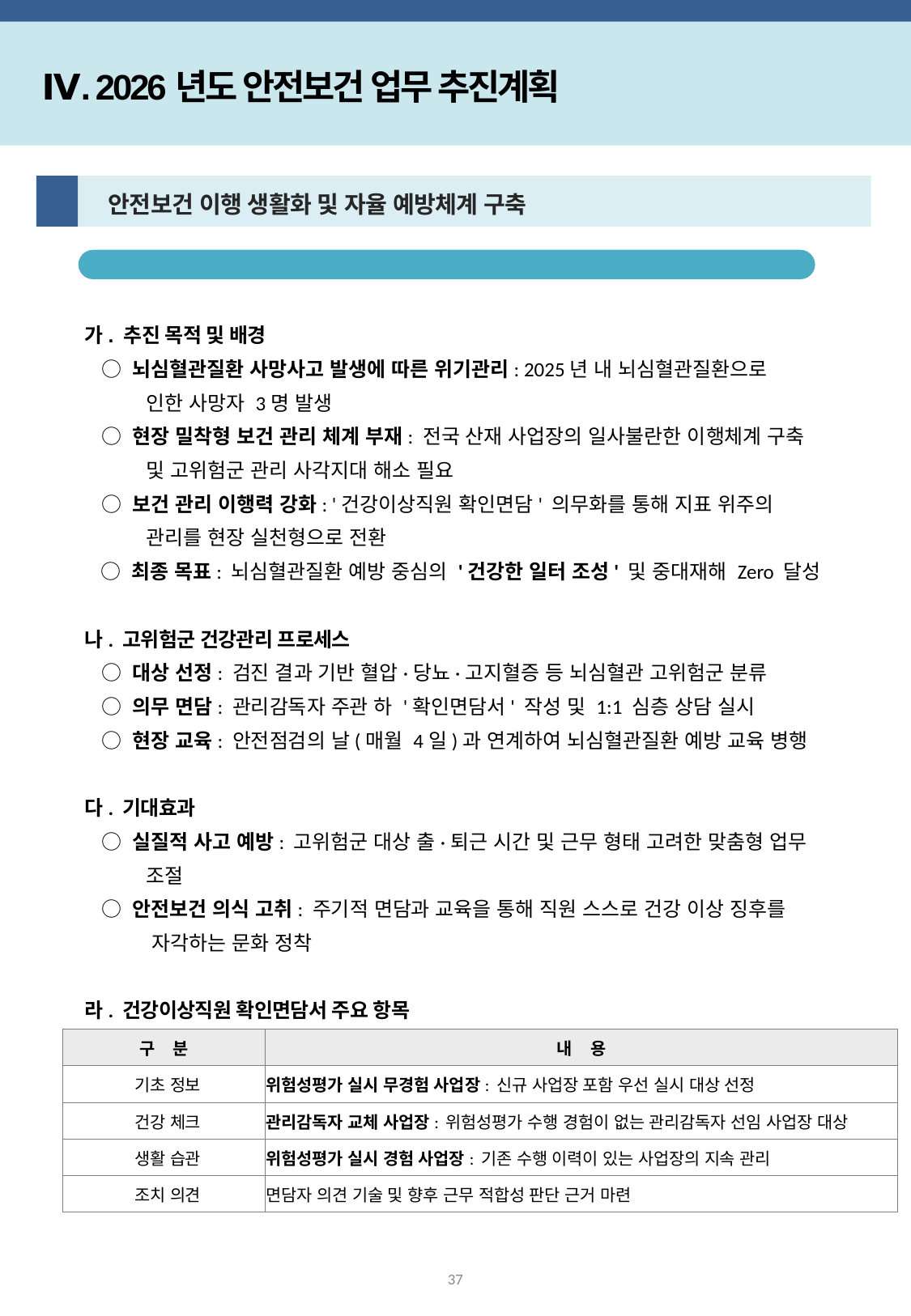

Ⅳ. 2026년도 안전보건 업무 추진계획
3
  안전보건 이행 생활화 및 자율 예방체계 구축
고위험군 면담 의무화 등 건강관리 강화

가. 추진 목적 및 배경
   ○ 뇌심혈관질환 사망사고 발생에 따른 위기관리: 2025년 내 뇌심혈관질환으로
          인한 사망자 3명 발생
   ○ 현장 밀착형 보건 관리 체계 부재: 전국 산재 사업장의 일사불란한 이행체계 구축
          및 고위험군 관리 사각지대 해소 필요
   ○ 보건 관리 이행력 강화: '건강이상직원 확인면담' 의무화를 통해 지표 위주의
          관리를 현장 실천형으로 전환
   ○ 최종 목표: 뇌심혈관질환 예방 중심의 '건강한 일터 조성' 및 중대재해 Zero 달성

나. 고위험군 건강관리 프로세스
   ○ 대상 선정: 검진 결과 기반 혈압·당뇨·고지혈증 등 뇌심혈관 고위험군 분류
   ○ 의무 면담: 관리감독자 주관 하 '확인면담서' 작성 및 1:1 심층 상담 실시
   ○ 현장 교육: 안전점검의 날(매월 4일)과 연계하여 뇌심혈관질환 예방 교육 병행

다. 기대효과
   ○ 실질적 사고 예방: 고위험군 대상 출·퇴근 시간 및 근무 형태 고려한 맞춤형 업무
          조절
   ○ 안전보건 의식 고취: 주기적 면담과 교육을 통해 직원 스스로 건강 이상 징후를
           자각하는 문화 정착

라. 건강이상직원 확인면담서 주요 항목
| 구 분 | 내 용 |
| --- | --- |
| 기초 정보 | 위험성평가 실시 무경험 사업장: 신규 사업장 포함 우선 실시 대상 선정 |
| 건강 체크 | 관리감독자 교체 사업장: 위험성평가 수행 경험이 없는 관리감독자 선임 사업장 대상 |
| 생활 습관 | 위험성평가 실시 경험 사업장: 기존 수행 이력이 있는 사업장의 지속 관리 |
| 조치 의견 | 면담자 의견 기술 및 향후 근무 적합성 판단 근거 마련 |
37